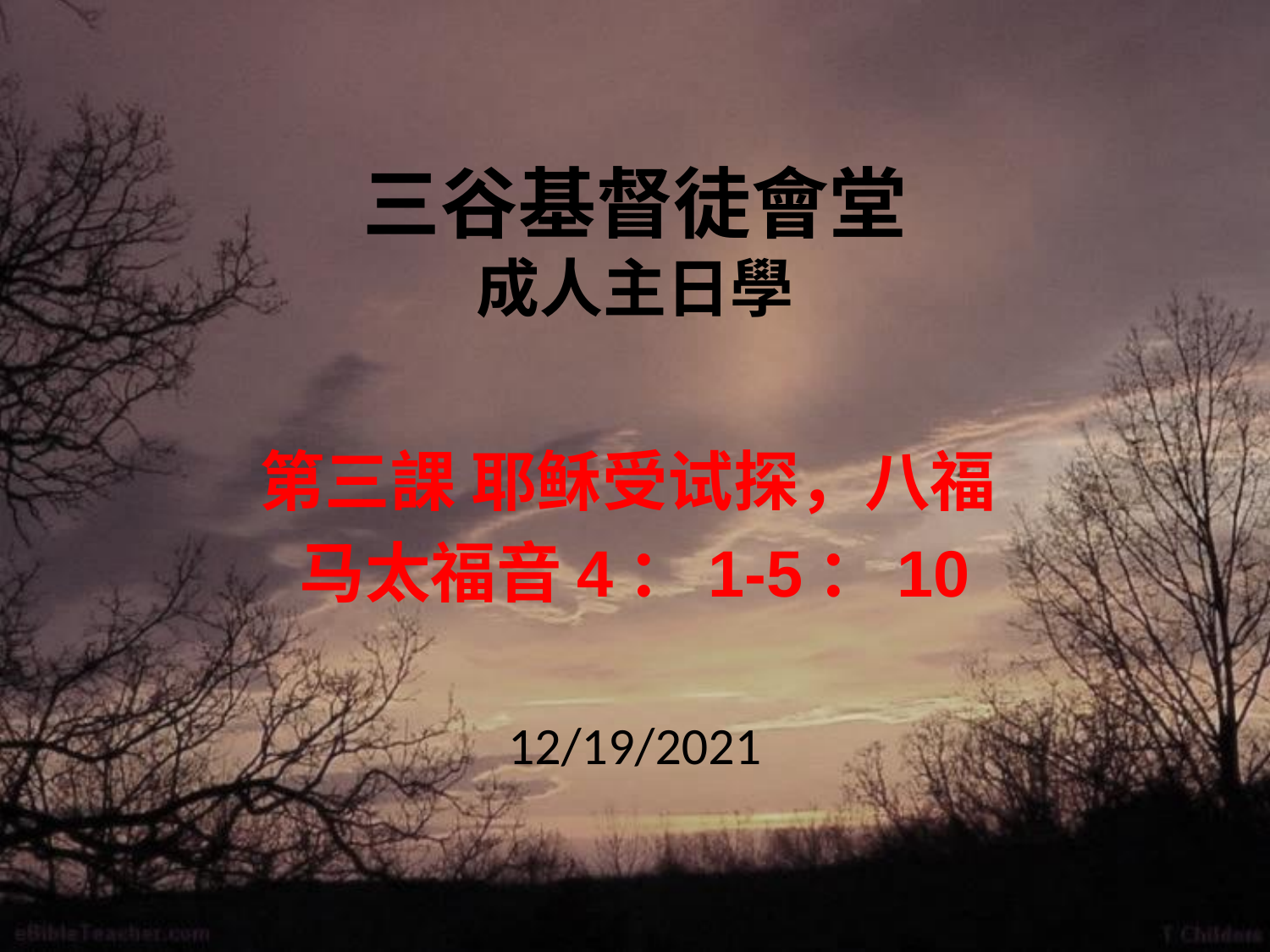

# 三谷基督徒會堂 成人主日學
第三課 耶稣受试探，八福
马太福音4：1-5：10

12/19/2021